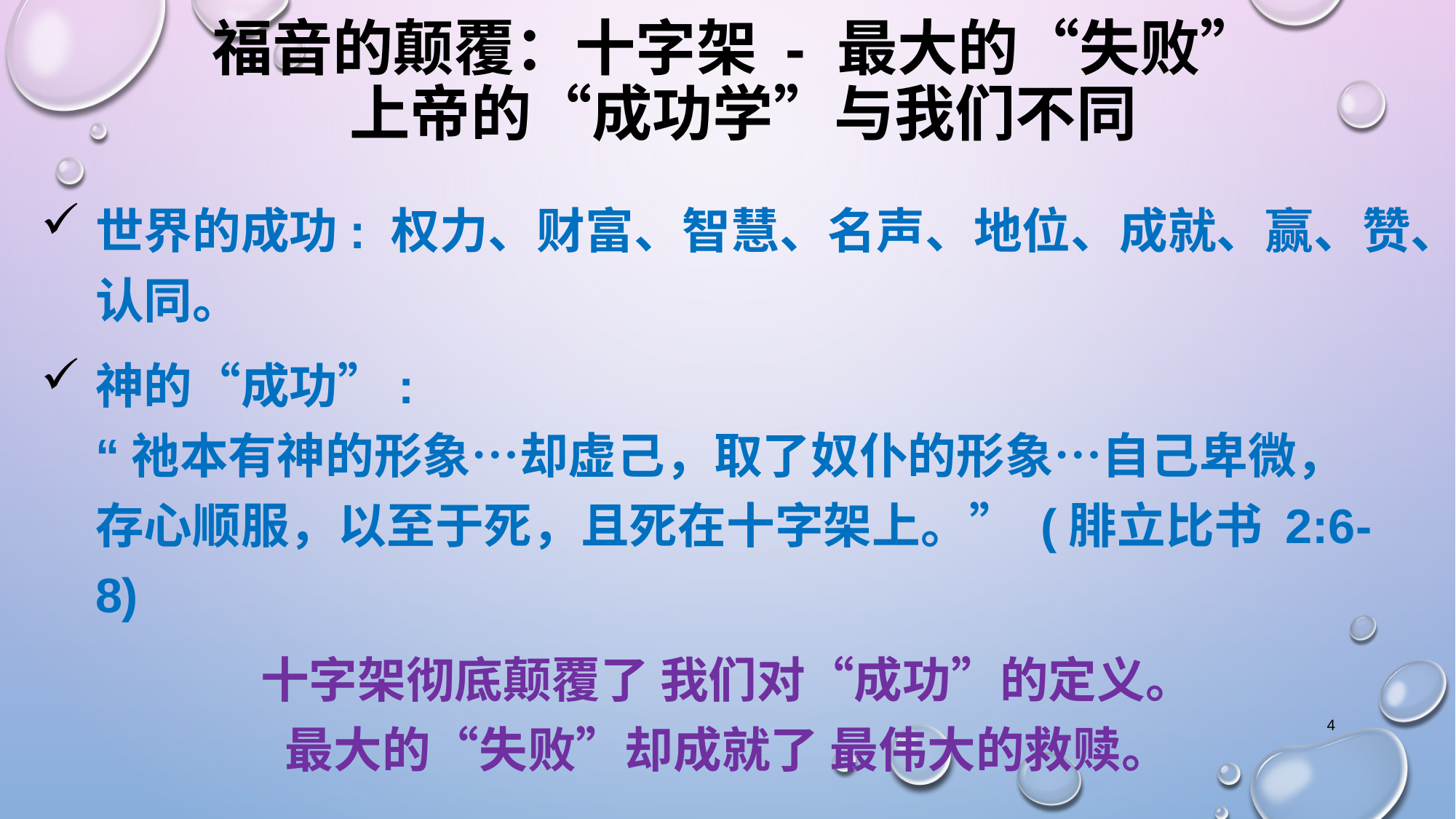

# 福音的颠覆：十字架 - 最大的“失败” 上帝的“成功学”与我们不同
世界的成功: 权力、财富、智慧、名声、地位、成就、赢、赞、认同。
神的“成功”:
“祂本有神的形象…却虚己，取了奴仆的形象…自己卑微，
存心顺服，以至于死，且死在十字架上。” (腓立比书 2:6-8)
十字架彻底颠覆了 我们对“成功”的定义。
最大的“失败”却成就了 最伟大的救赎。

4